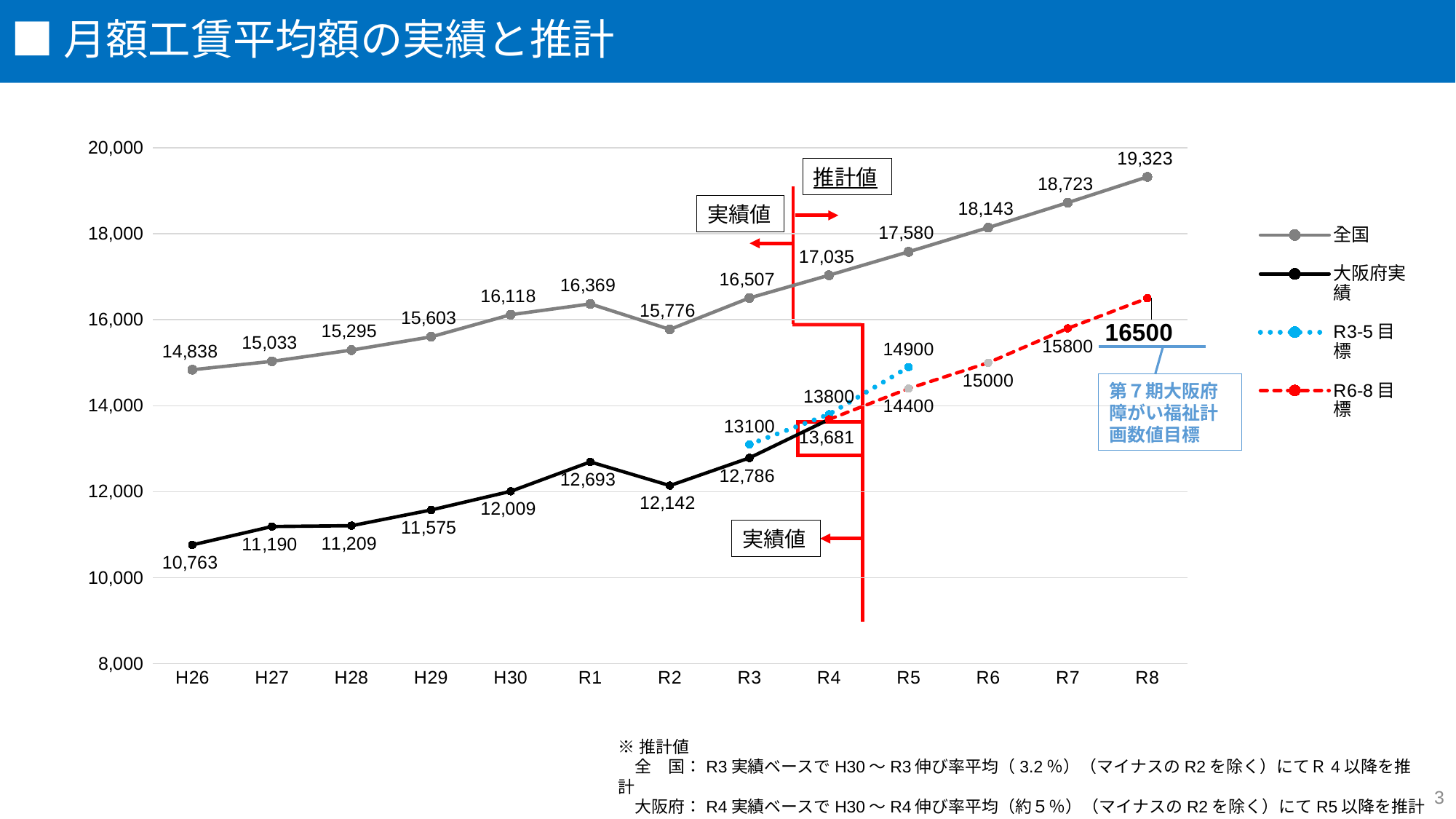

# ■月額工賃平均額の実績と推計

[unsupported chart]

推計値

実績値
実績値
第７期大阪府障がい福祉計画数値目標
※推計値
　全　国：R3実績ベースでH30～R3伸び率平均（3.2％）（マイナスのR2を除く）にてＲ4以降を推計
　大阪府：R4実績ベースでH30～R4伸び率平均（約５％）（マイナスのR2を除く）にてR5以降を推計
3